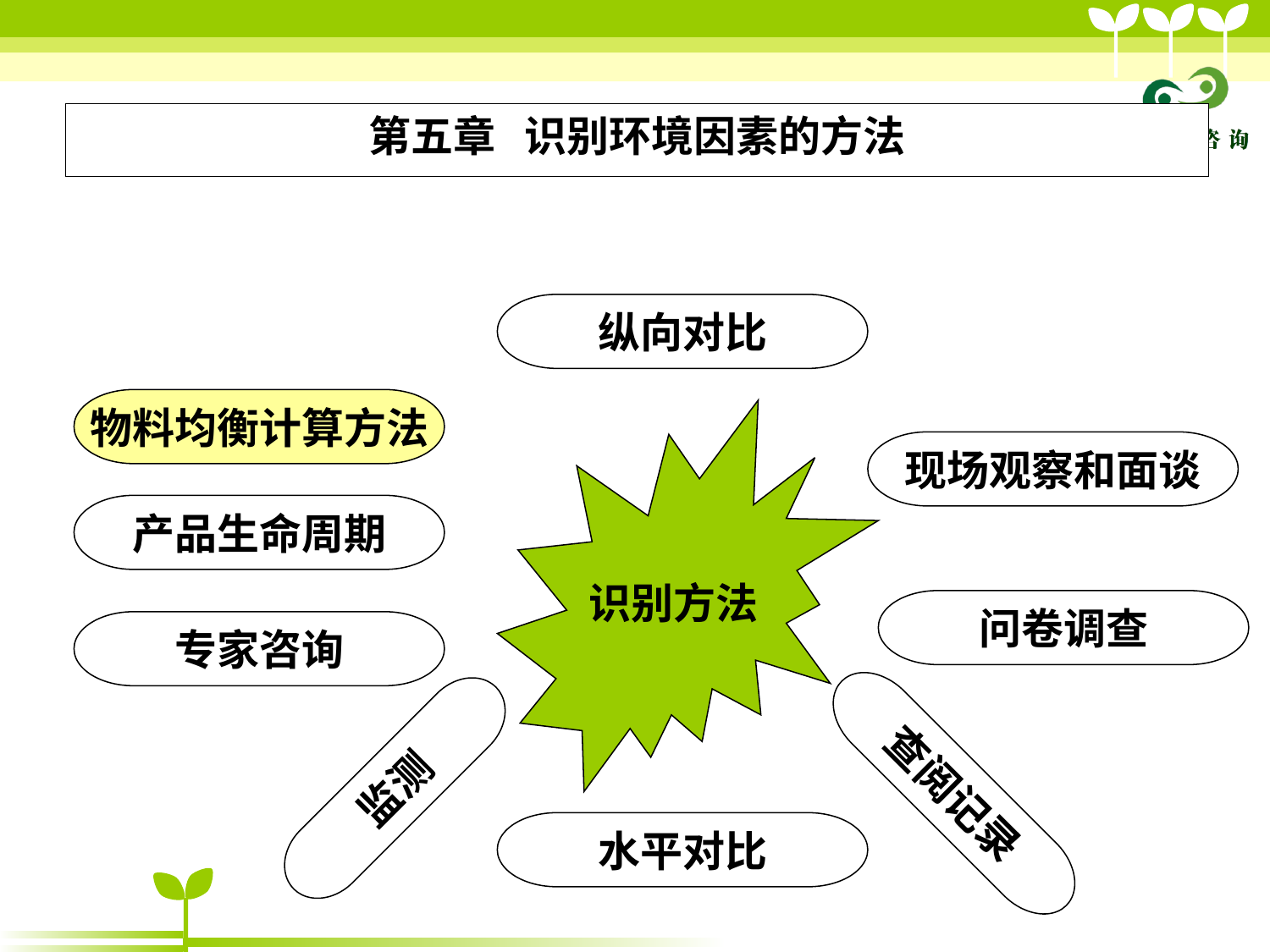

# 第五章   识别环境因素的方法
纵向对比
物料均衡计算方法
识别方法
现场观察和面谈
产品生命周期
问卷调查
专家咨询
监测
查阅记录
水平对比